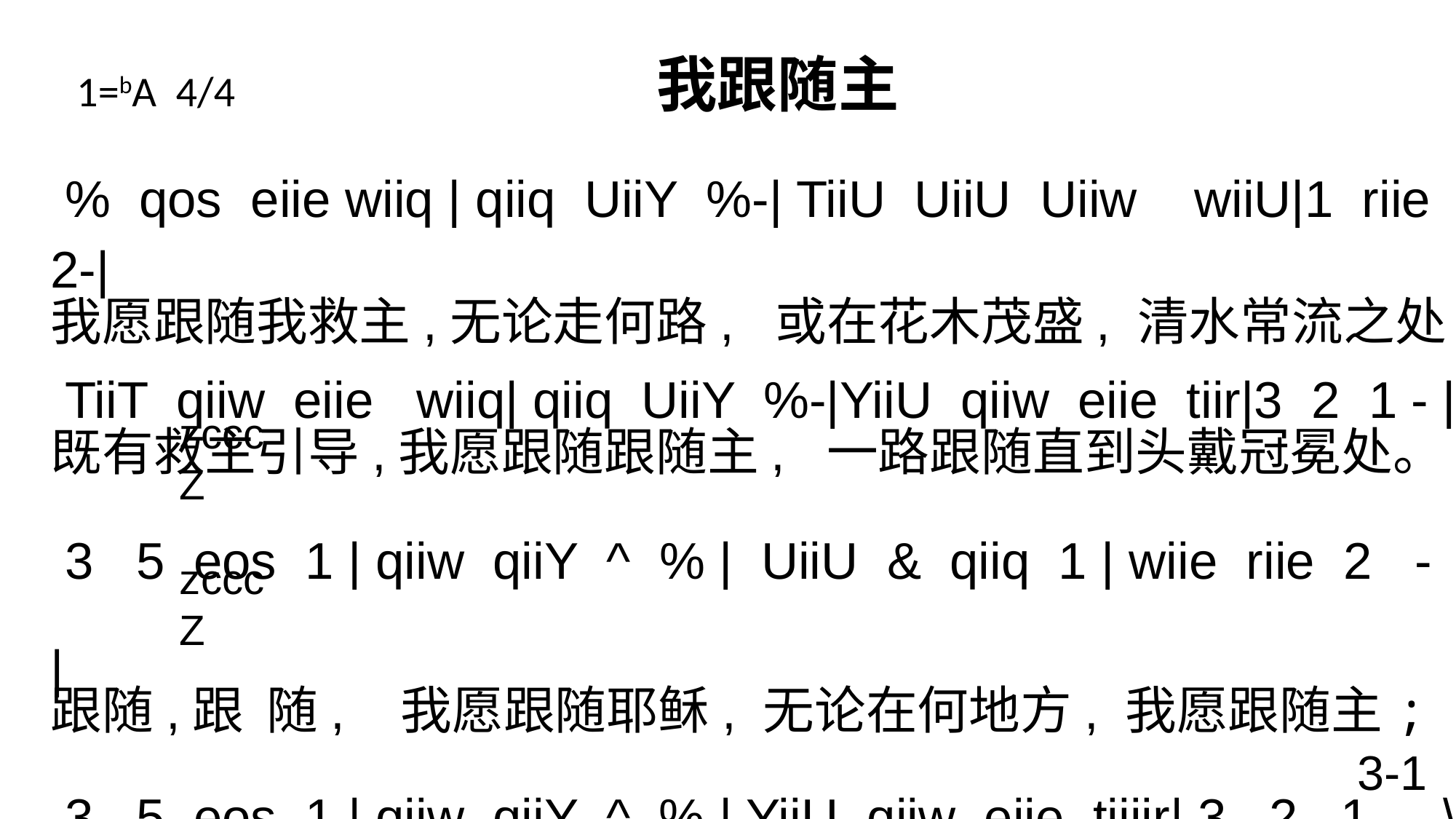

# 1=bA  4/4                               我跟随主
%  qos  eiie wiiq | qiiq  UiiY  %-| TiiU  UiiU  Uiiw    wiiU|1  riie  2-|
我愿跟随我救主,无论走何路,  或在花木茂盛, 清水常流之处;
 TiiT  qiiw  eiie   wiiq| qiiq  UiiY  %-|YiiU  qiiw  eiie  tiir|3  2  1 - |
既有救主引导,我愿跟随跟随主,  一路跟随直到头戴冠冕处。
 3   5  eos  1 | qiiw  qiiY  ^  % |  UiiU  &  qiiq  1 | wiie  riie  2   -   |
跟随,跟  随,   我愿跟随耶稣, 无论在何地方, 我愿跟随主;
3   5  eos  1 | qiiw  qiiY  ^  % | YiiU  qiiw  eiie  tiiiir| 3   2   1  -  \
跟随,跟  随,   我愿跟随耶稣,无论何处主领我, 我 愿 跟 随。
zcccZ
zcccZ
3-1